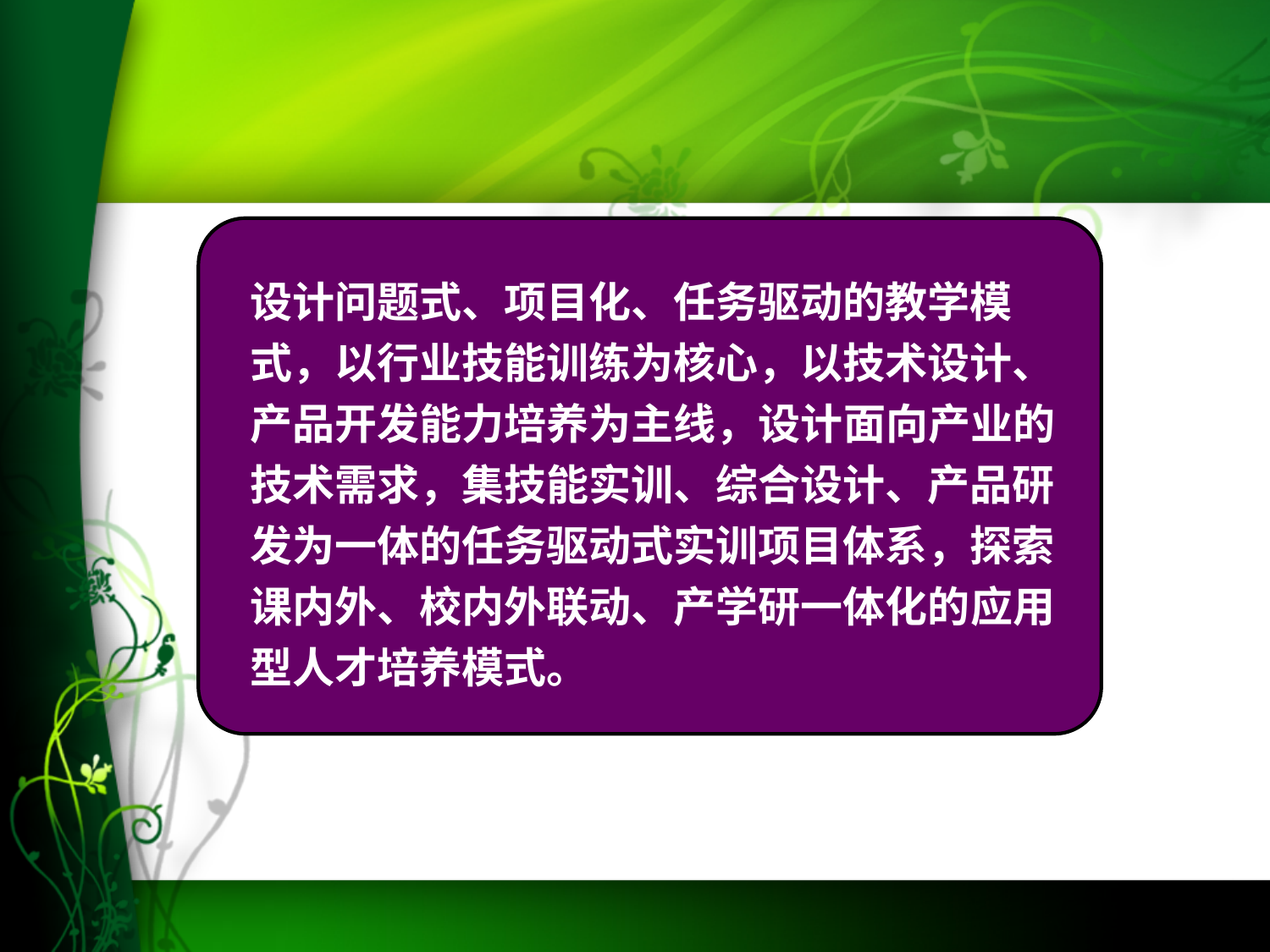

设计问题式、项目化、任务驱动的教学模式，以行业技能训练为核心，以技术设计、产品开发能力培养为主线，设计面向产业的技术需求，集技能实训、综合设计、产品研发为一体的任务驱动式实训项目体系，探索课内外、校内外联动、产学研一体化的应用型人才培养模式。